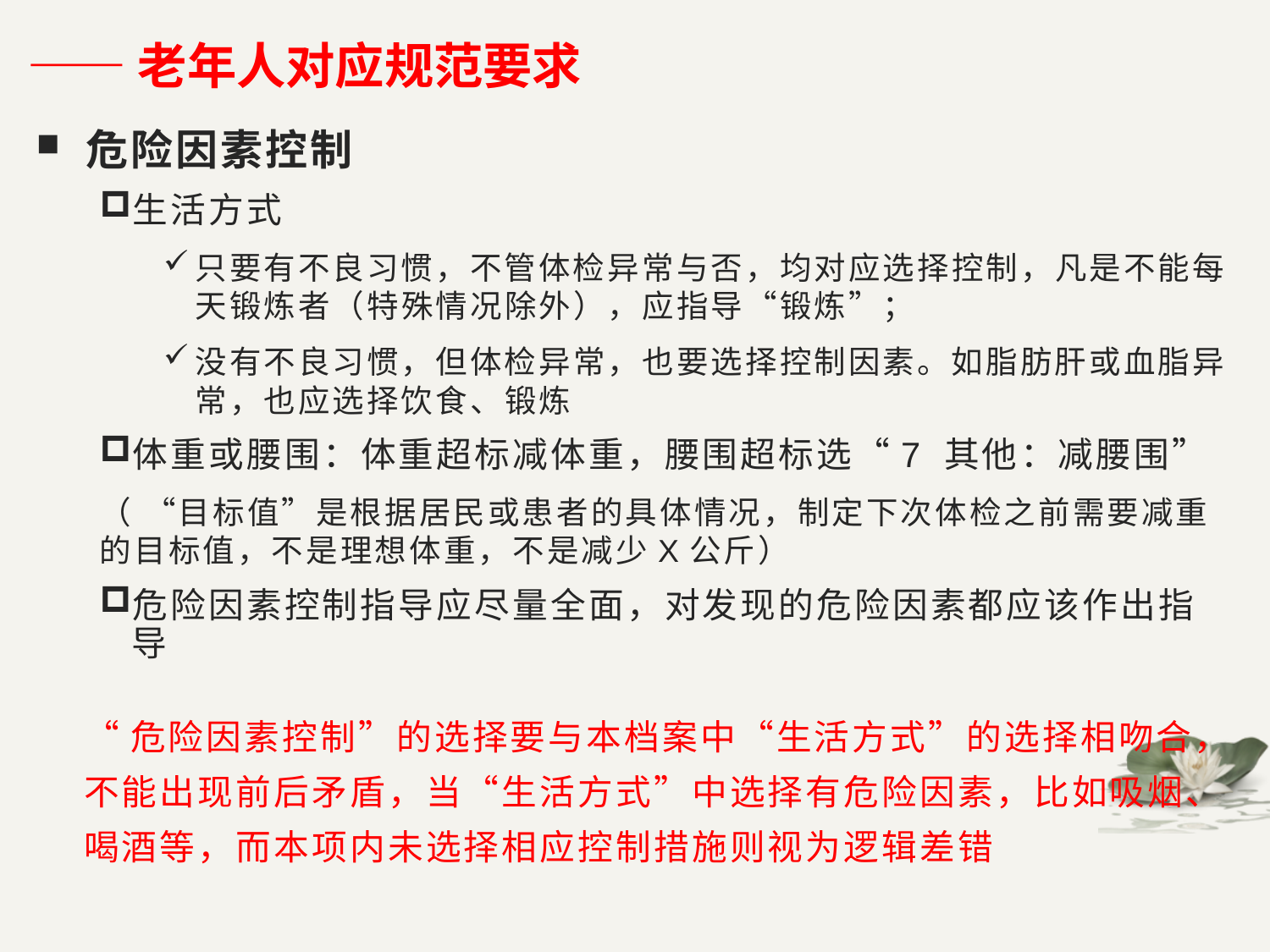

——老年人对应规范要求
 危险因素控制
生活方式
只要有不良习惯，不管体检异常与否，均对应选择控制，凡是不能每天锻炼者（特殊情况除外），应指导“锻炼”；
没有不良习惯，但体检异常，也要选择控制因素。如脂肪肝或血脂异常，也应选择饮食、锻炼
体重或腰围：体重超标减体重，腰围超标选“7 其他：减腰围”
（ “目标值”是根据居民或患者的具体情况，制定下次体检之前需要减重的目标值，不是理想体重，不是减少X公斤）
危险因素控制指导应尽量全面，对发现的危险因素都应该作出指导
“危险因素控制”的选择要与本档案中“生活方式”的选择相吻合，不能出现前后矛盾，当“生活方式”中选择有危险因素，比如吸烟、喝酒等，而本项内未选择相应控制措施则视为逻辑差错